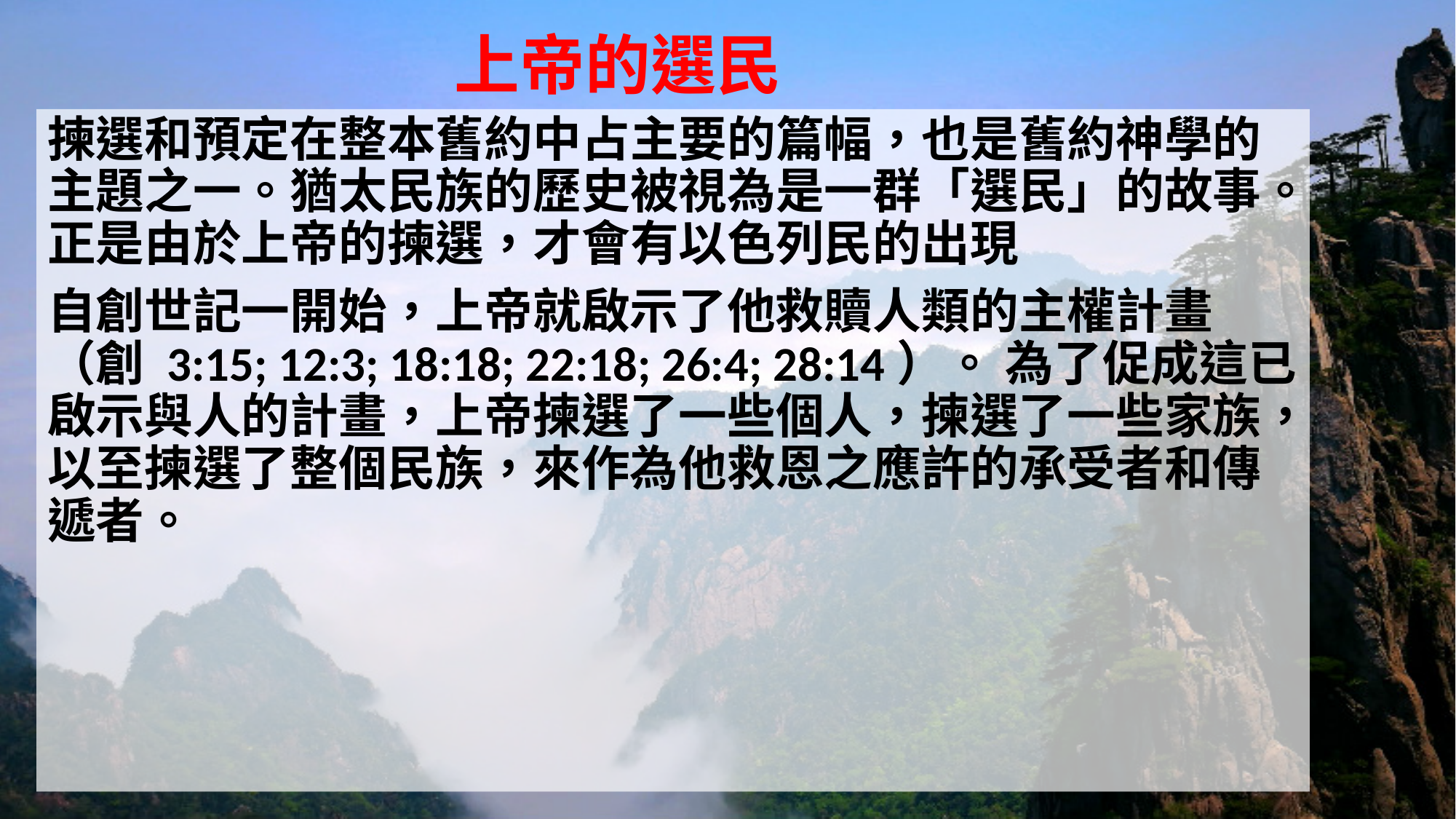

# 上帝的選民
揀選和預定在整本舊約中占主要的篇幅，也是舊約神學的主題之一。猶太民族的歷史被視為是一群「選民」的故事。正是由於上帝的揀選，才會有以色列民的出現
自創世記一開始，上帝就啟示了他救贖人類的主權計畫（創 3:15; 12:3; 18:18; 22:18; 26:4; 28:14）。 為了促成這已啟示與人的計畫，上帝揀選了一些個人，揀選了一些家族，以至揀選了整個民族，來作為他救恩之應許的承受者和傳遞者。